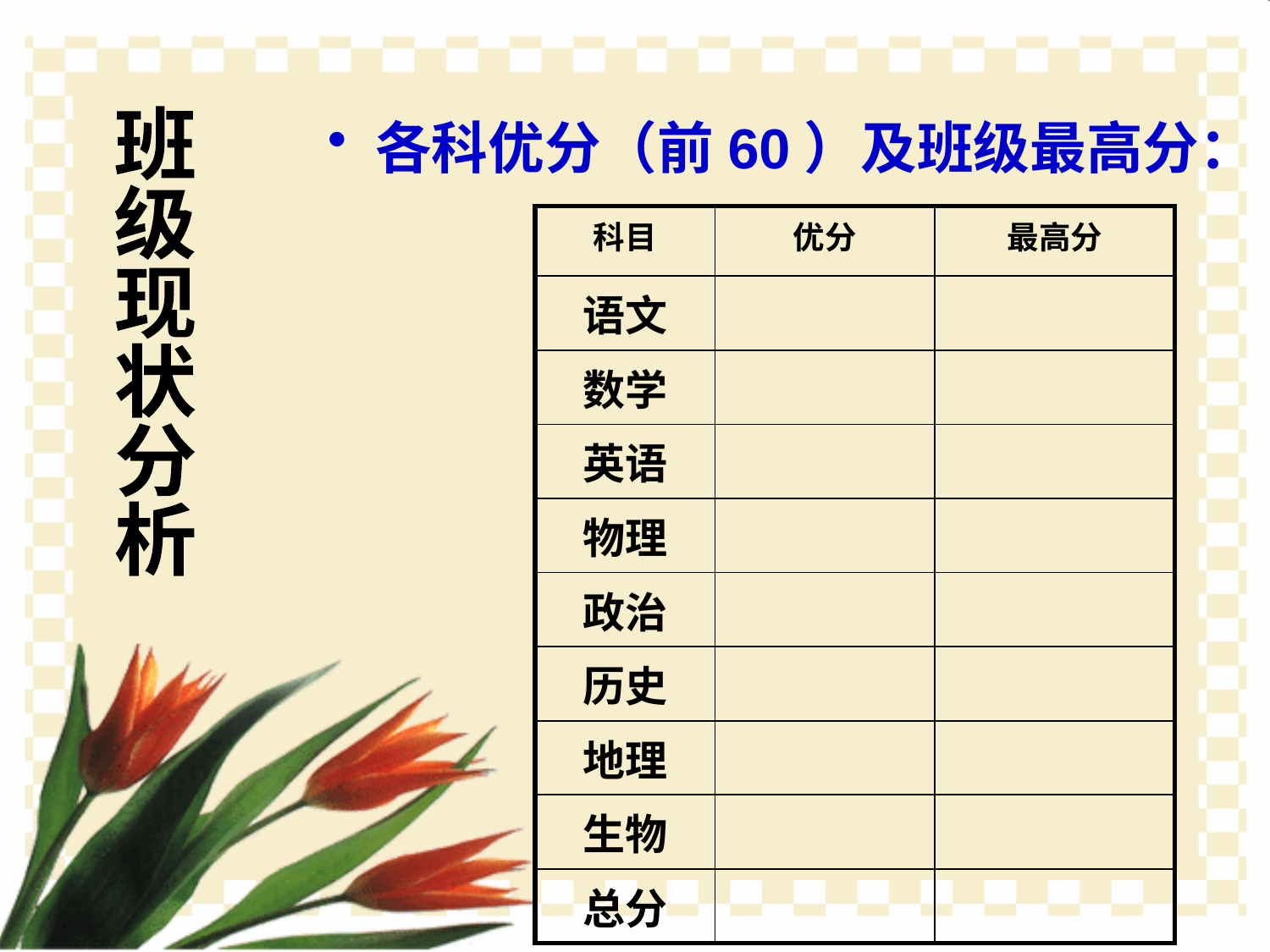

班
级
现
状
分
析
各科优分（前60）及班级最高分：
| 科目 | 优分 | 最高分 |
| --- | --- | --- |
| 语文 |  |  |
| 数学 |  |  |
| 英语 |  |  |
| 物理 |  |  |
| 政治 |  |  |
| 历史 |  |  |
| 地理 |  |  |
| 生物 |  |  |
| 总分 |  |  |